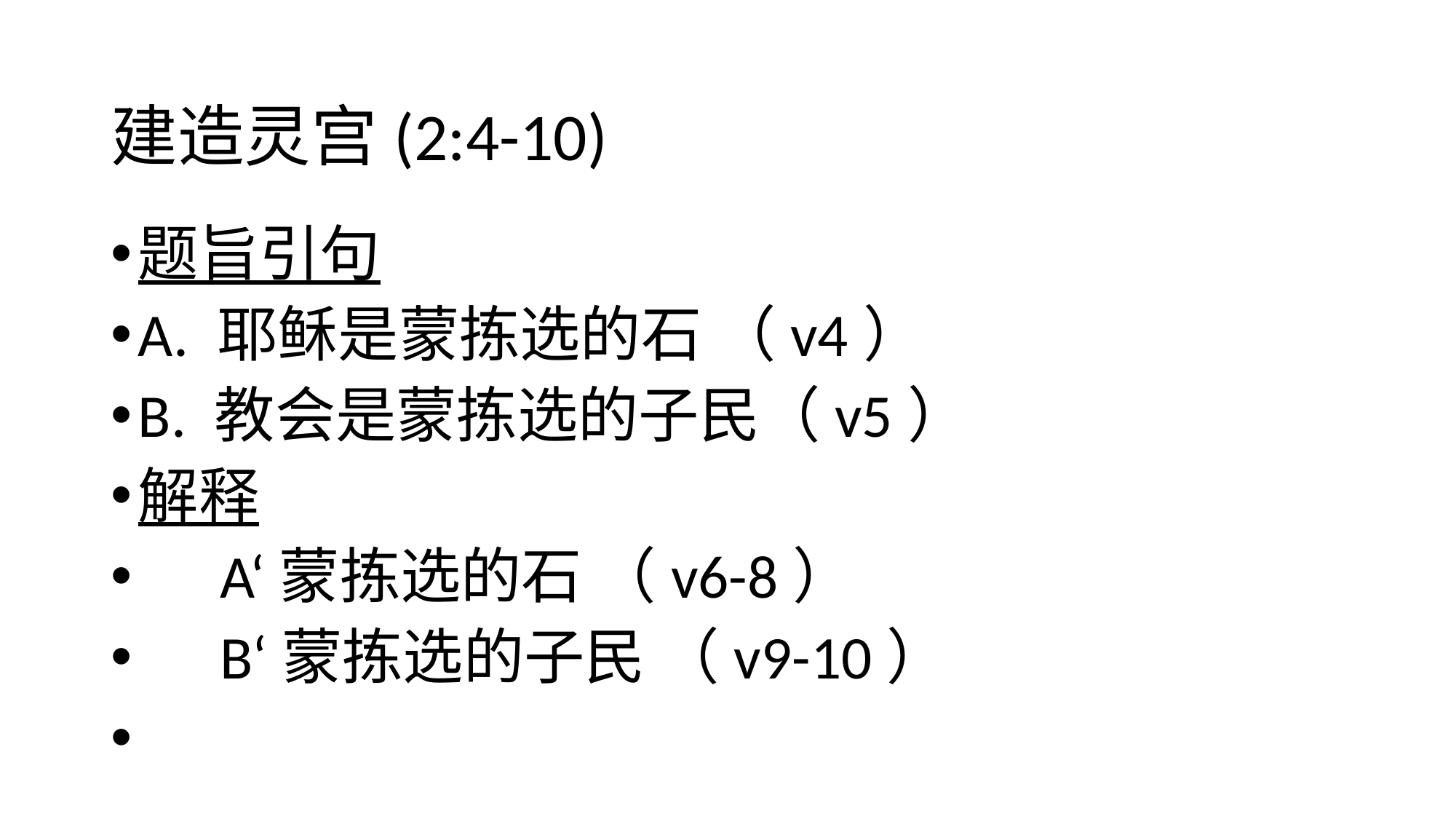

# 建造灵宫(2:4-10)
题旨引句
A. 耶稣是蒙拣选的石 （v4）
B. 教会是蒙拣选的子民（v5）
解释
      A‘蒙拣选的石 （v6-8）
      B‘蒙拣选的子民 （v9-10）